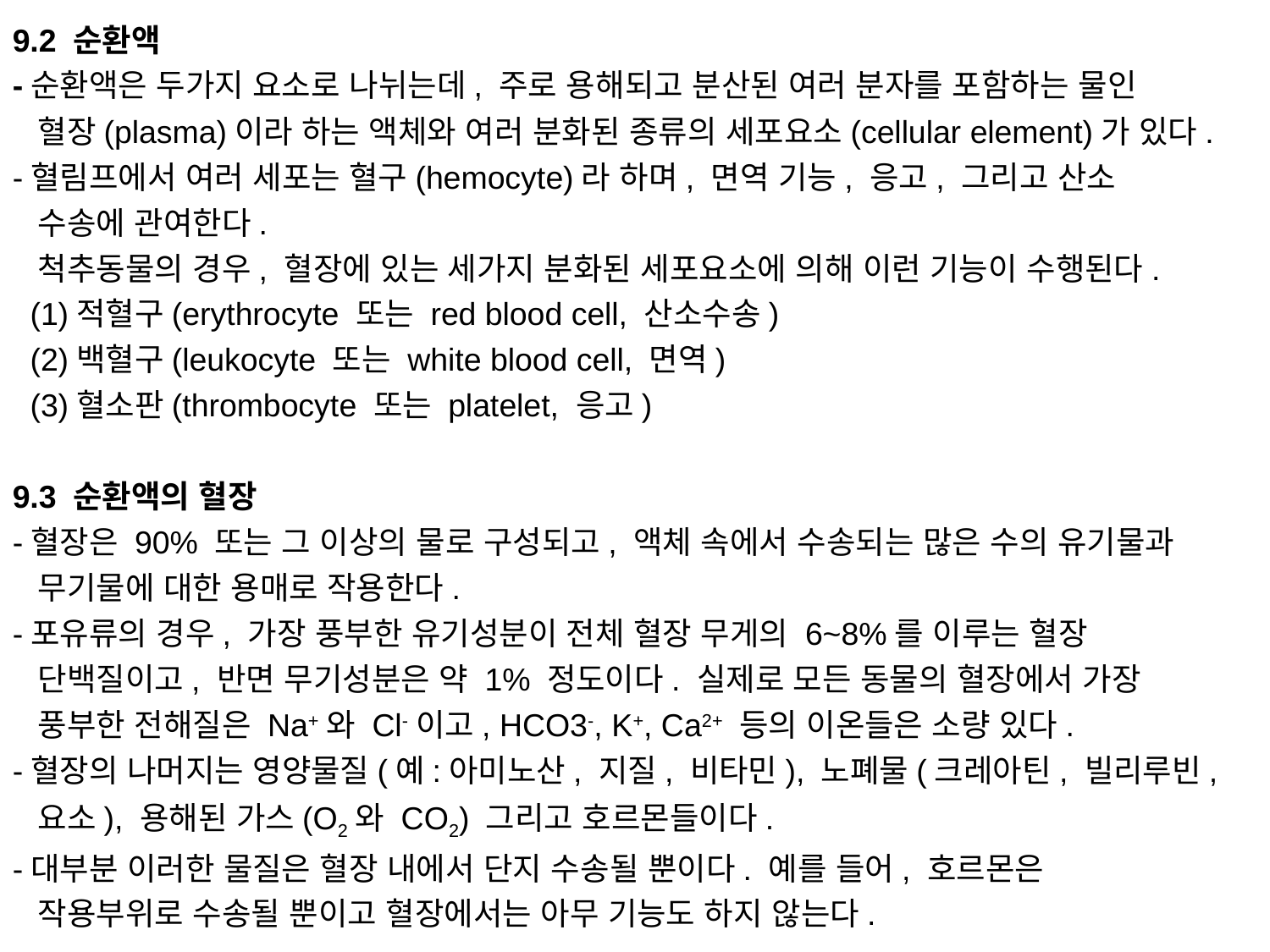

9.2 순환액
-순환액은 두가지 요소로 나뉘는데, 주로 용해되고 분산된 여러 분자를 포함하는 물인
  혈장(plasma)이라 하는 액체와 여러 분화된 종류의 세포요소(cellular element)가 있다.
-혈림프에서 여러 세포는 혈구(hemocyte)라 하며, 면역 기능, 응고, 그리고 산소
  수송에 관여한다.
  척추동물의 경우, 혈장에 있는 세가지 분화된 세포요소에 의해 이런 기능이 수행된다.
  (1)적혈구(erythrocyte 또는 red blood cell, 산소수송)
  (2)백혈구(leukocyte 또는 white blood cell, 면역)
  (3)혈소판(thrombocyte 또는 platelet, 응고)

9.3 순환액의 혈장
-혈장은 90% 또는 그 이상의 물로 구성되고, 액체 속에서 수송되는 많은 수의 유기물과
  무기물에 대한 용매로 작용한다.
-포유류의 경우, 가장 풍부한 유기성분이 전체 혈장 무게의 6~8%를 이루는 혈장
  단백질이고, 반면 무기성분은 약 1% 정도이다. 실제로 모든 동물의 혈장에서 가장
  풍부한 전해질은 Na+와 Cl-이고, HCO3-, K+, Ca2+ 등의 이온들은 소량 있다.
-혈장의 나머지는 영양물질(예:아미노산, 지질, 비타민), 노폐물(크레아틴, 빌리루빈,
  요소), 용해된 가스(O2와 CO2) 그리고 호르몬들이다.
-대부분 이러한 물질은 혈장 내에서 단지 수송될 뿐이다. 예를 들어, 호르몬은
  작용부위로 수송될 뿐이고 혈장에서는 아무 기능도 하지 않는다.